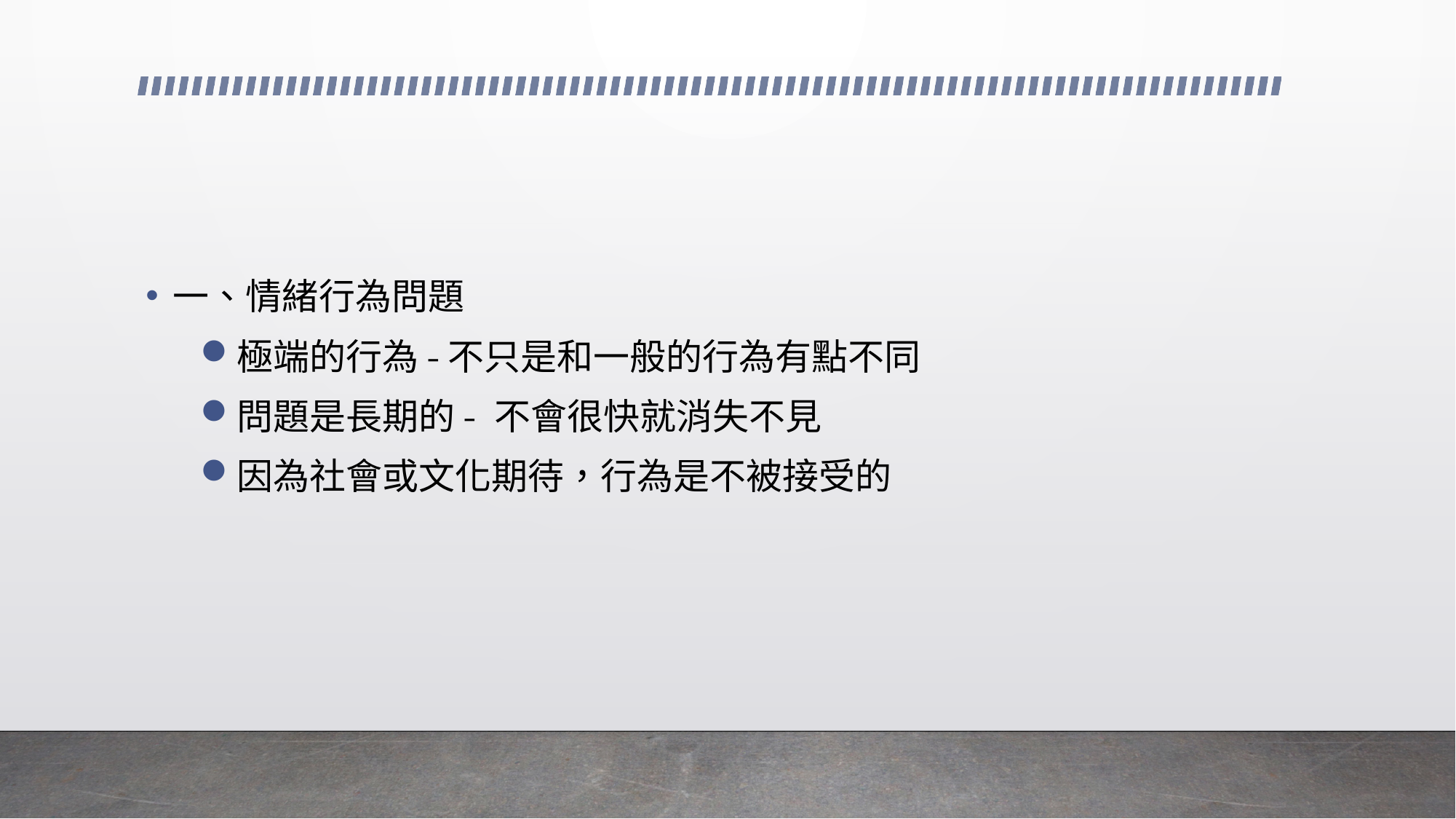

一、情緒行為問題
極端的行為-不只是和一般的行為有點不同
問題是長期的- 不會很快就消失不見
因為社會或文化期待，行為是不被接受的